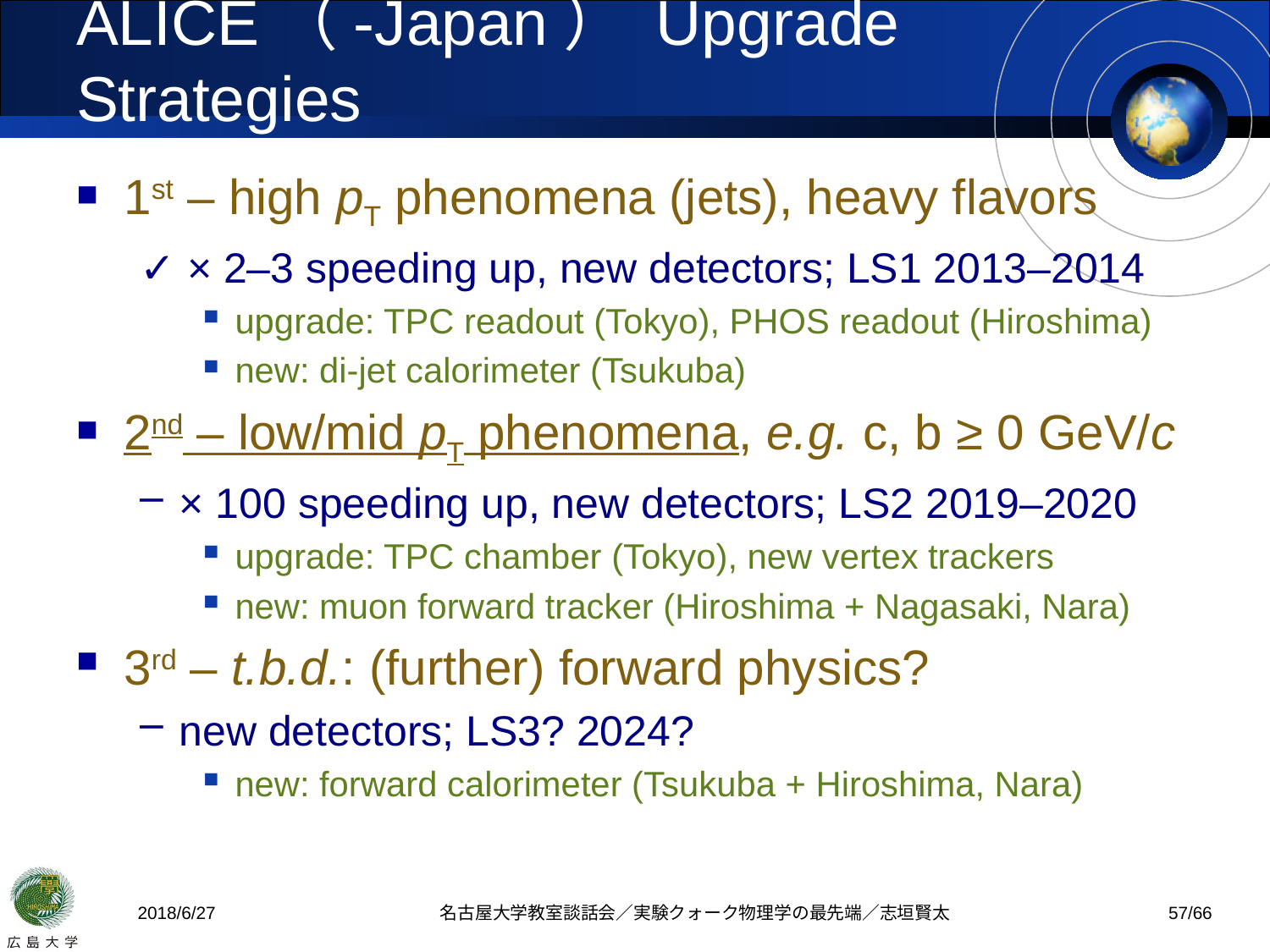

# ALICE（-Japan） Upgrade Strategies
1st – high pT phenomena (jets), heavy flavors
✓ × 2–3 speeding up, new detectors; LS1 2013–2014
upgrade: TPC readout (Tokyo), PHOS readout (Hiroshima)
new: di-jet calorimeter (Tsukuba)
2nd – low/mid pT phenomena, e.g. c, b ≥ 0 GeV/c
× 100 speeding up, new detectors; LS2 2019–2020
upgrade: TPC chamber (Tokyo), new vertex trackers
new: muon forward tracker (Hiroshima + Nagasaki, Nara)
3rd – t.b.d.: (further) forward physics?
new detectors; LS3? 2024?
new: forward calorimeter (Tsukuba + Hiroshima, Nara)
2018/6/27
名古屋大学教室談話会／実験クォーク物理学の最先端／志垣賢太
57/66